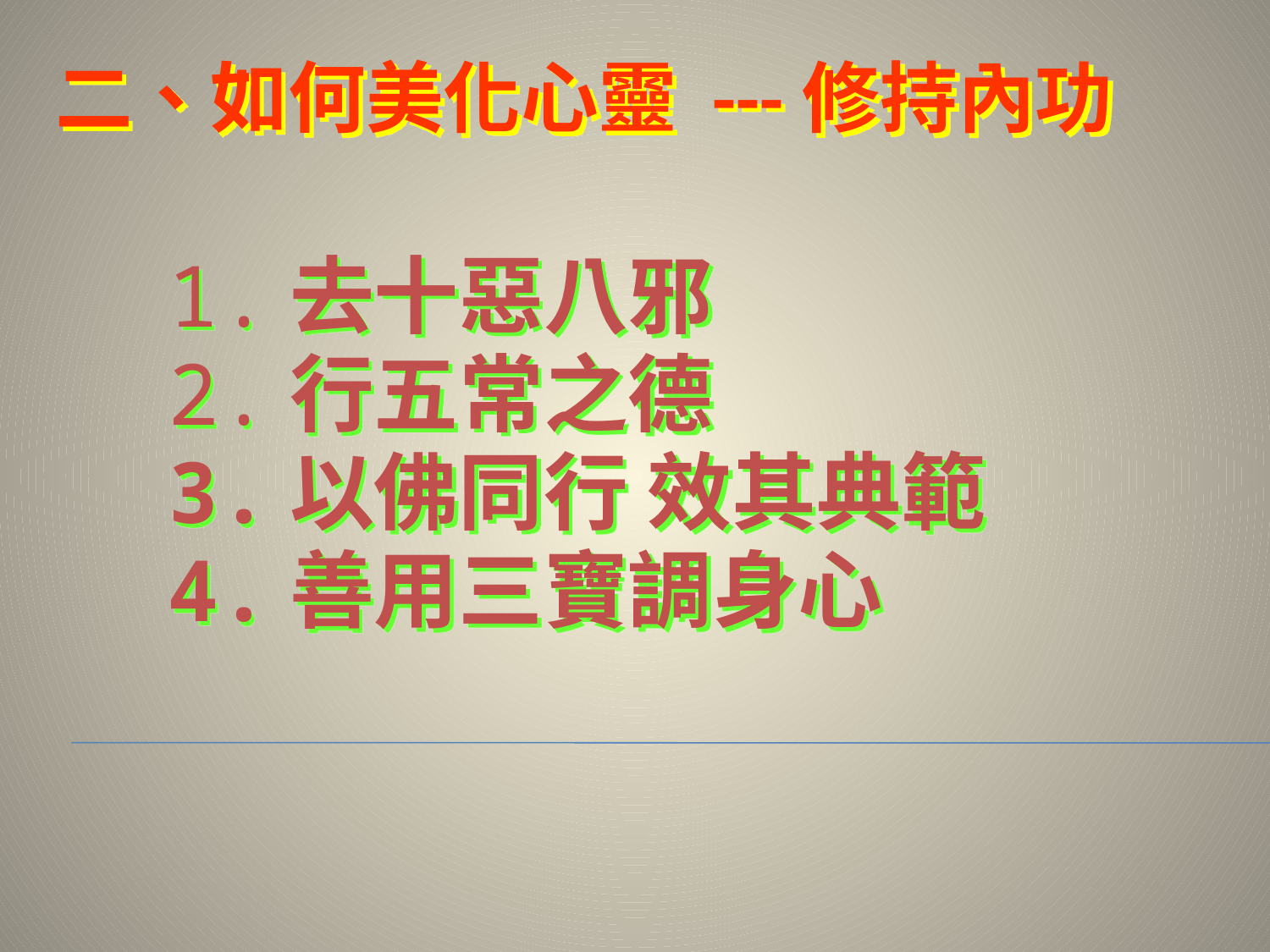

# 二、如何美化心靈 ---修持內功
1.去十惡八邪
2.行五常之德
3.以佛同行 效其典範
4.善用三寶調身心